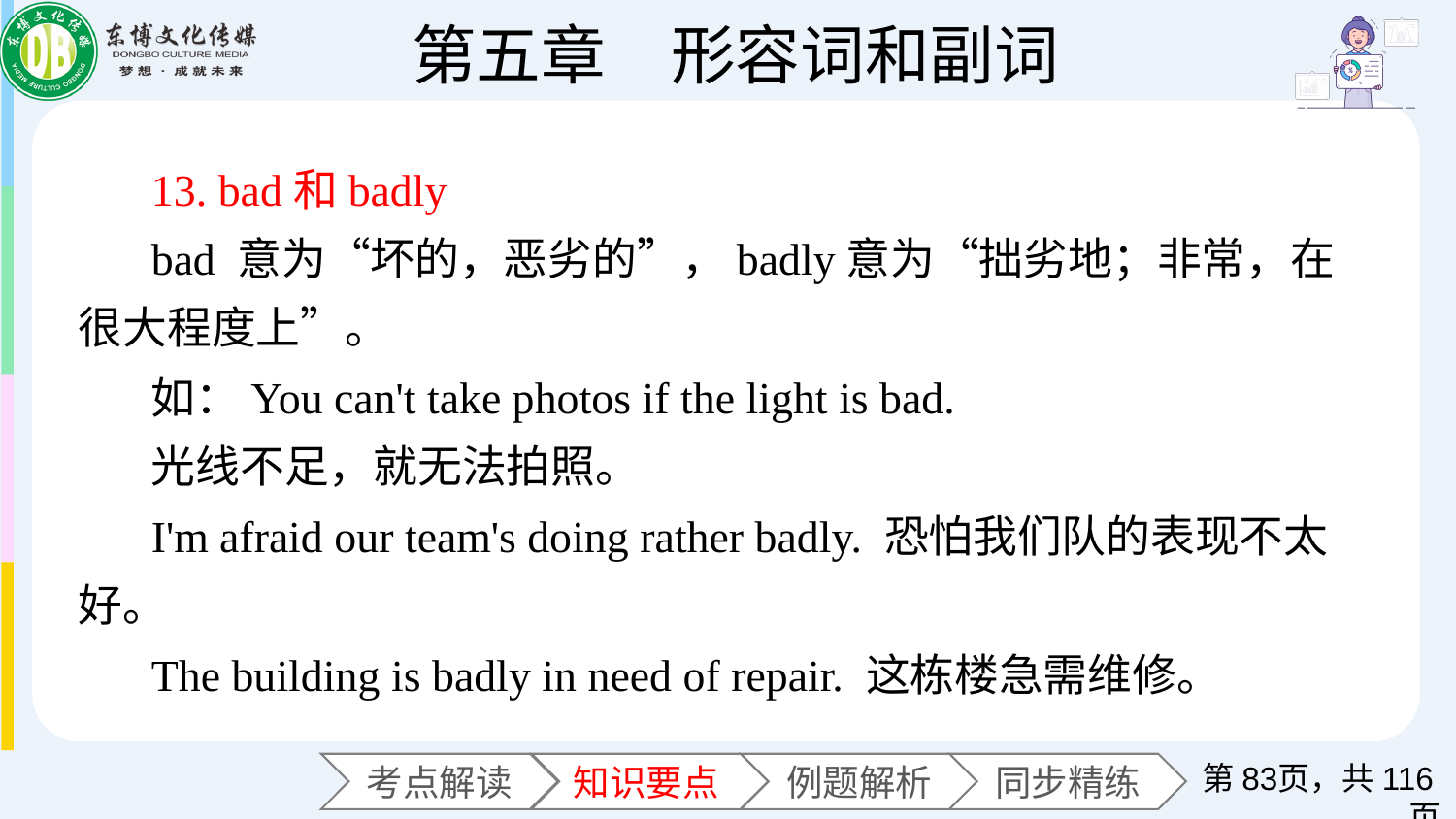

13. bad和badly
bad 意为“坏的，恶劣的”，badly意为“拙劣地；非常，在很大程度上”。
如：You can't take photos if the light is bad.
光线不足，就无法拍照。
I'm afraid our team's doing rather badly. 恐怕我们队的表现不太好。
The building is badly in need of repair. 这栋楼急需维修。

第83页，共116页